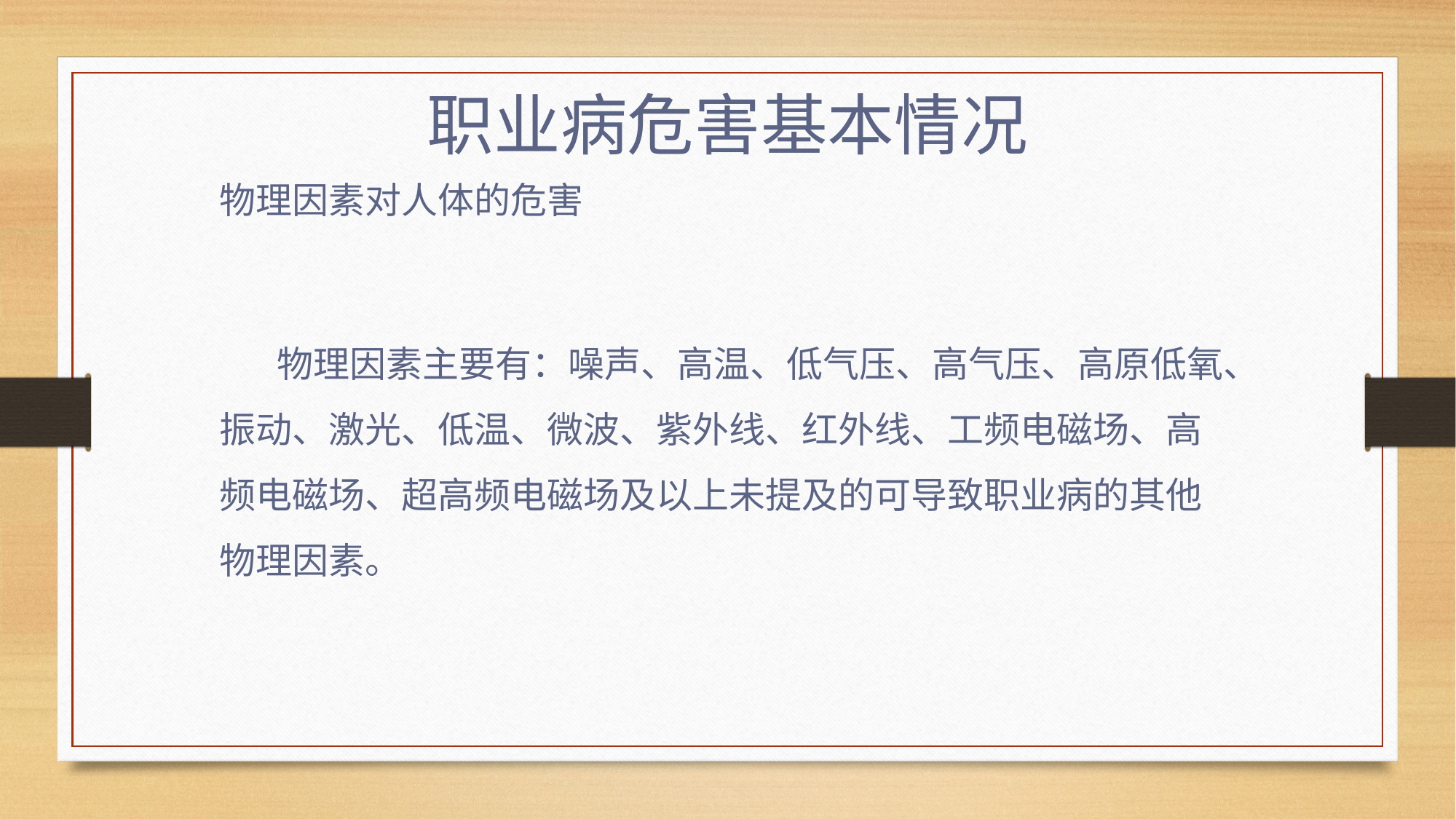

职业病危害基本情况
物理因素对人体的危害

      物理因素主要有：噪声、高温、低气压、高气压、高原低氧、振动、激光、低温、微波、紫外线、红外线、工频电磁场、高频电磁场、超高频电磁场及以上未提及的可导致职业病的其他物理因素。